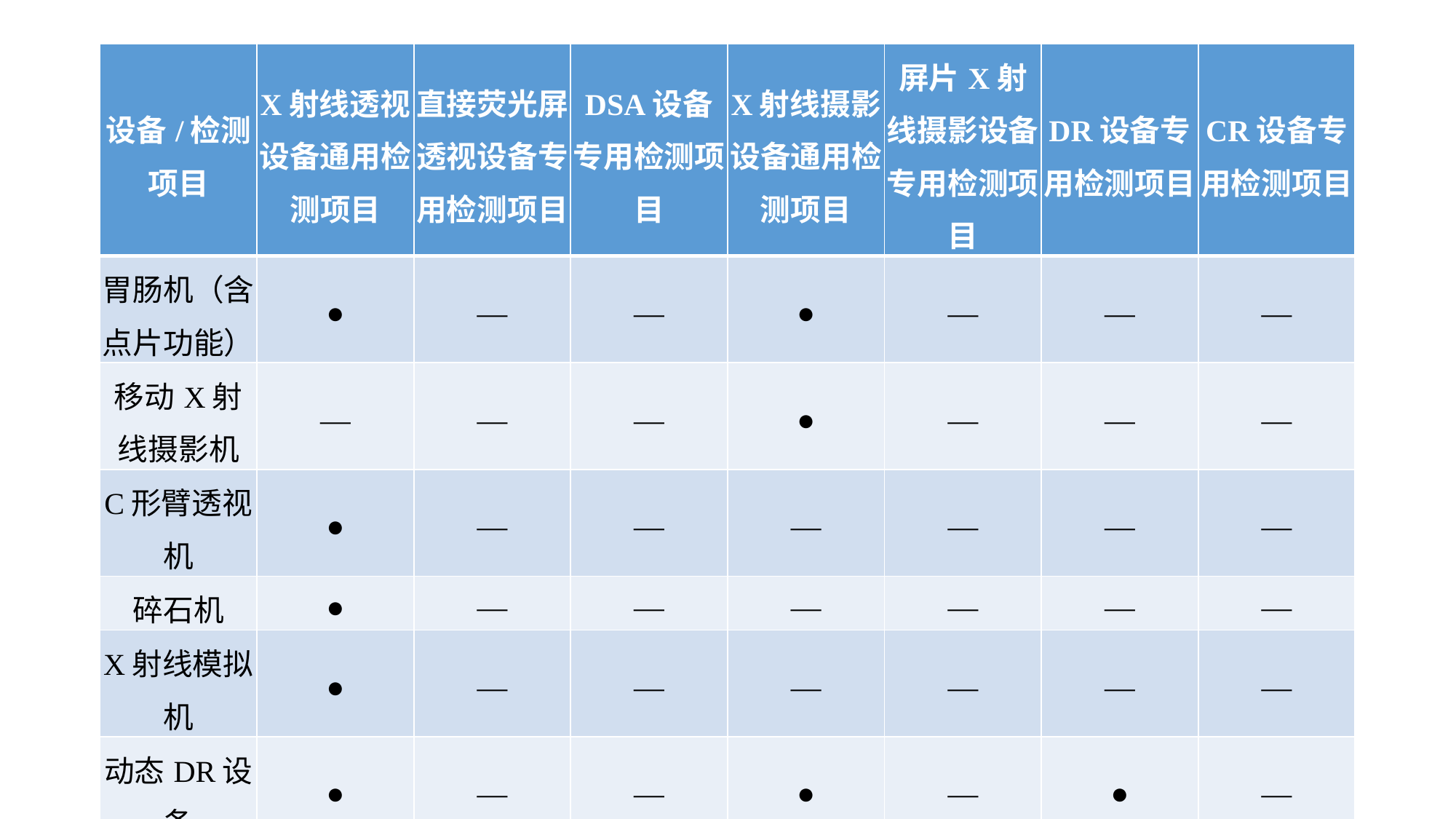

#
| 设备/检测项目 | X射线透视设备通用检测项目 | 直接荧光屏透视设备专用检测项目 | DSA设备专用检测项目 | X射线摄影设备通用检测项目 | 屏片X射线摄影设备专用检测项目 | DR设备专用检测项目 | CR设备专用检测项目 |
| --- | --- | --- | --- | --- | --- | --- | --- |
| 胃肠机（含点片功能） | ● | — | — | ● | — | — | — |
| 移动X射线摄影机 | — | — | — | ● | — | — | — |
| C形臂透视机 | ● | — | — | — | — | — | — |
| 碎石机 | ● | — | — | — | — | — | — |
| X射线模拟机 | ● | — | — | — | — | — | — |
| 动态DR设备 | ● | — | — | ● | — | ● | — |